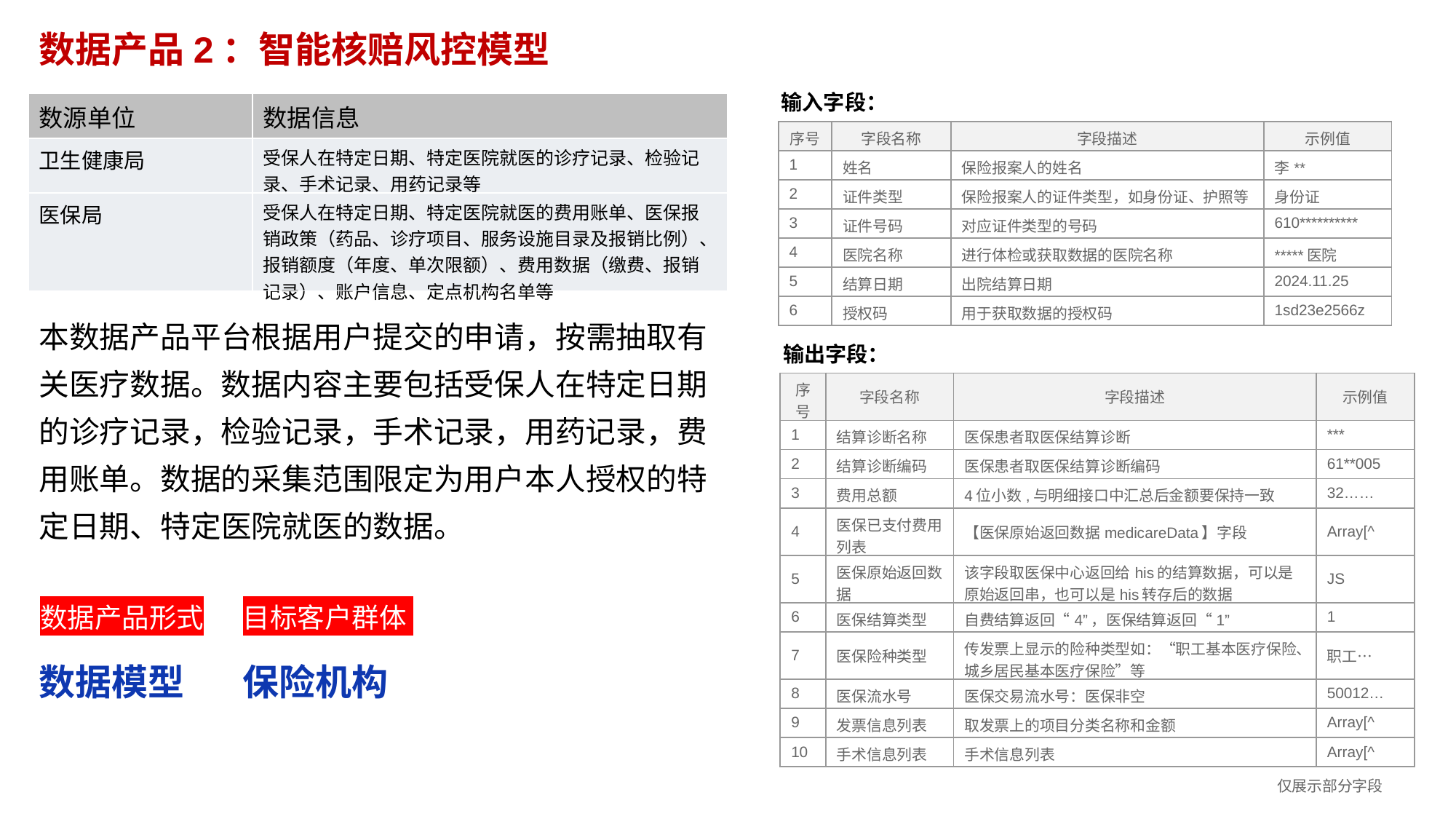

# 数据产品2：智能核赔风控模型
输入字段：
| 数源单位 | 数据信息 |
| --- | --- |
| 卫生健康局 | 受保人在特定日期、特定医院就医的诊疗记录、检验记录、手术记录、用药记录等 |
| 医保局 | 受保人在特定日期、特定医院就医的费用账单、医保报销政策（药品、诊疗项目、服务设施目录及报销比例）、报销额度（年度、单次限额）、费用数据（缴费、报销记录）、账户信息、定点机构名单等 |
| 序号 | 字段名称 | 字段描述 | 示例值 |
| --- | --- | --- | --- |
| 1 | 姓名 | 保险报案人的姓名 | 李\*\* |
| 2 | 证件类型 | 保险报案人的证件类型，如身份证、护照等 | 身份证 |
| 3 | 证件号码 | 对应证件类型的号码 | 610\*\*\*\*\*\*\*\*\*\* |
| 4 | 医院名称 | 进行体检或获取数据的医院名称 | \*\*\*\*\*医院 |
| 5 | 结算日期 | 出院结算日期 | 2024.11.25 |
| 6 | 授权码 | 用于获取数据的授权码 | 1sd23e2566z |
本数据产品平台根据用户提交的申请，按需抽取有关医疗数据。数据内容主要包括受保人在特定日期的诊疗记录，检验记录，手术记录，用药记录，费用账单。数据的采集范围限定为用户本人授权的特定日期、特定医院就医的数据。
输出字段：
| 序号 | 字段名称 | 字段描述 | 示例值 |
| --- | --- | --- | --- |
| 1 | 结算诊断名称 | 医保患者取医保结算诊断 | \*\*\* |
| 2 | 结算诊断编码 | 医保患者取医保结算诊断编码 | 61\*\*005 |
| 3 | 费用总额 | 4位小数,与明细接口中汇总后金额要保持一致 | 32…… |
| 4 | 医保已支付费用列表 | 【医保原始返回数据medicareData】字段 | Array[^ |
| 5 | 医保原始返回数据 | 该字段取医保中心返回给his的结算数据，可以是原始返回串，也可以是his转存后的数据 | JS |
| 6 | 医保结算类型 | 自费结算返回“4”，医保结算返回“1” | 1 |
| 7 | 医保险种类型 | 传发票上显示的险种类型如：“职工基本医疗保险、城乡居民基本医疗保险”等 | 职工… |
| 8 | 医保流水号 | 医保交易流水号：医保非空 | 50012… |
| 9 | 发票信息列表 | 取发票上的项目分类名称和金额 | Array[^ |
| 10 | 手术信息列表 | 手术信息列表 | Array[^ |
数据产品形式
目标客户群体
数据模型
保险机构
仅展示部分字段